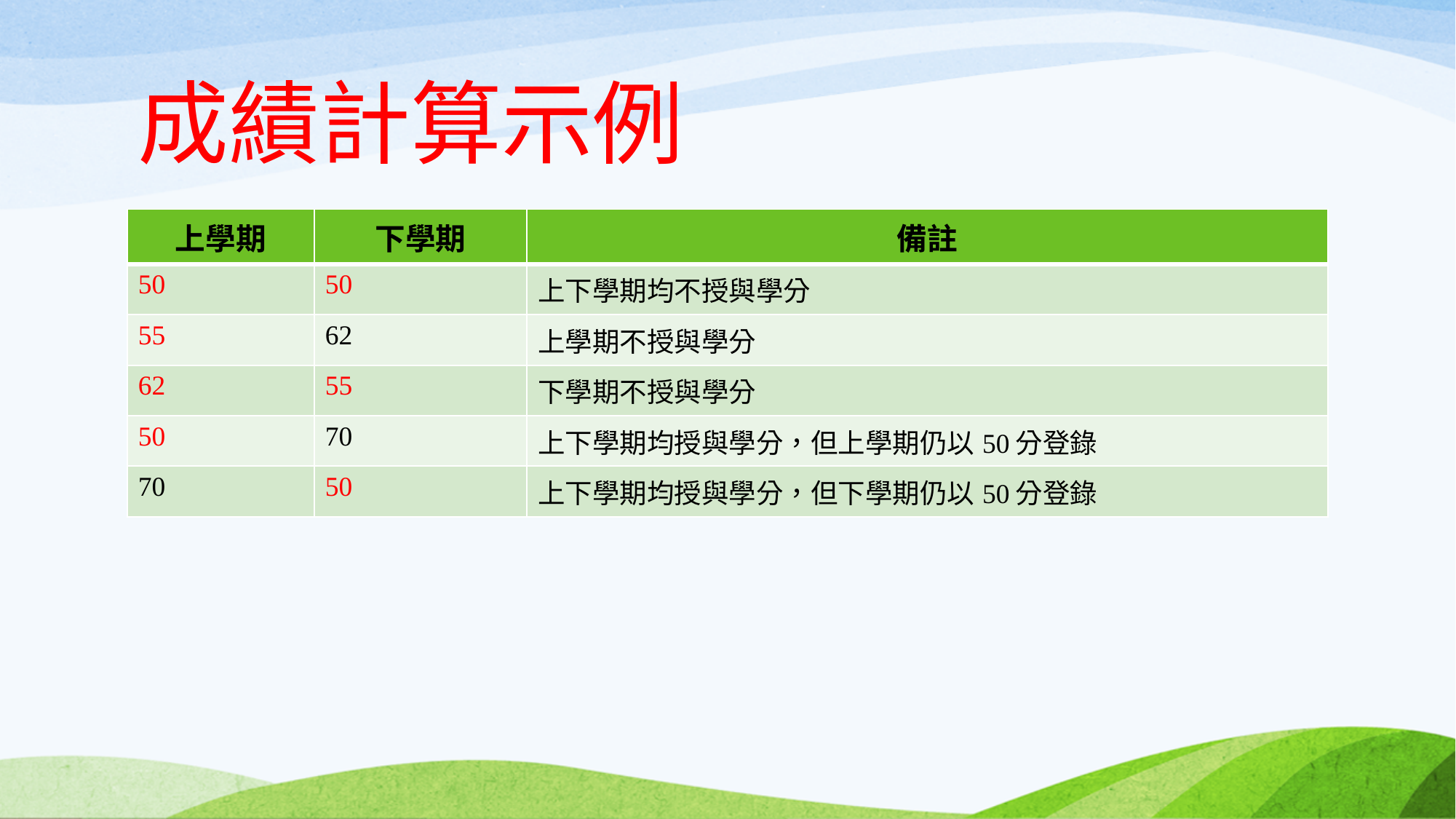

# 成績計算示例
| 上學期 | 下學期 | 備註 |
| --- | --- | --- |
| 50 | 50 | 上下學期均不授與學分 |
| 55 | 62 | 上學期不授與學分 |
| 62 | 55 | 下學期不授與學分 |
| 50 | 70 | 上下學期均授與學分，但上學期仍以50分登錄 |
| 70 | 50 | 上下學期均授與學分，但下學期仍以50分登錄 |